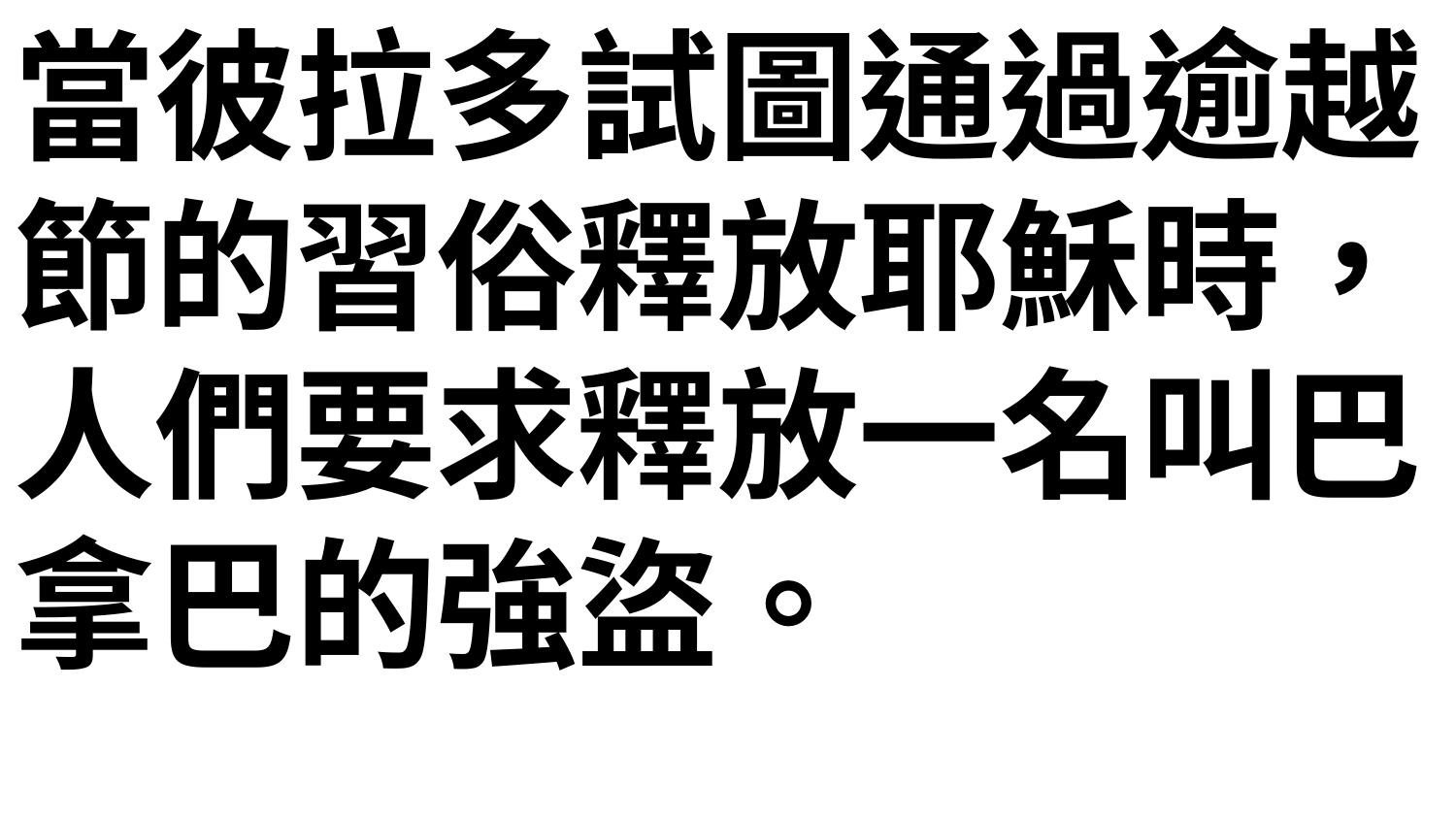

當彼拉多試圖通過逾越節的習俗釋放耶穌時，人們要求釋放一名叫巴拿巴的強盜。